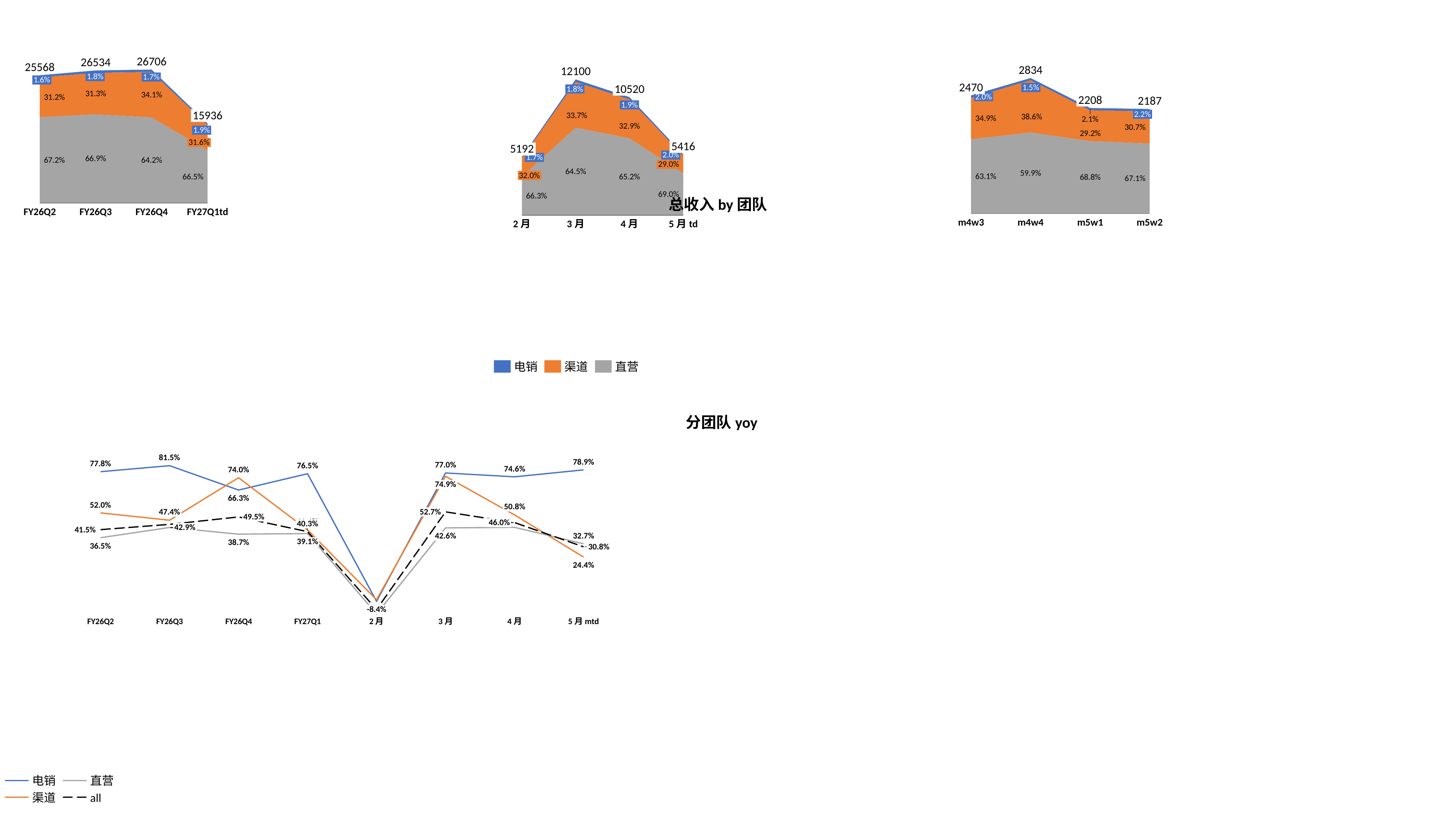

### Chart

| Category |  |  |  |
|---|---|---|---|
26706
26534
25568
2834
12100
1.8%
1.7%

### Chart

| Category |  |  |  |
|---|---|---|---|

### Chart

| Category |  |  |  |
|---|---|---|---|
1.6%
2470
10520
1.5%
1.8%
31.3%
34.1%
2.0%
31.2%
2208
2187
1.9%
15936
2.2%
33.7%
38.6%
34.9%
2.1%
32.9%
30.7%
1.9%
29.2%
31.6%
5416
5192
2.0%
1.7%
66.9%
67.2%
64.2%
29.0%
64.5%
59.9%
32.0%
63.1%
66.5%
65.2%
68.8%
67.1%
69.0%
66.3%
总收入by团队
FY26Q2
FY26Q3
FY26Q4
FY27Q1td
m4w3
m4w4
m5w1
m5w2
2月
3月
4月
5月td

电销
渠道
直营
分团队yoy
81.5%
78.9%
77.8%

### Chart

| Category |  |  |  |  |
|---|---|---|---|---|
77.0%
76.5%
74.6%
74.0%
74.9%
66.3%
52.0%
50.8%
52.7%
47.4%
49.5%
41.4%
46.0%
40.3%
42.9%
41.5%
32.7%
42.6%
39.1%
38.7%
36.5%
30.8%
24.4%
-8.4%
FY26Q2
FY26Q3
FY26Q4
FY27Q1
2月
3月
4月
5月mtd
电销
直营
渠道
all